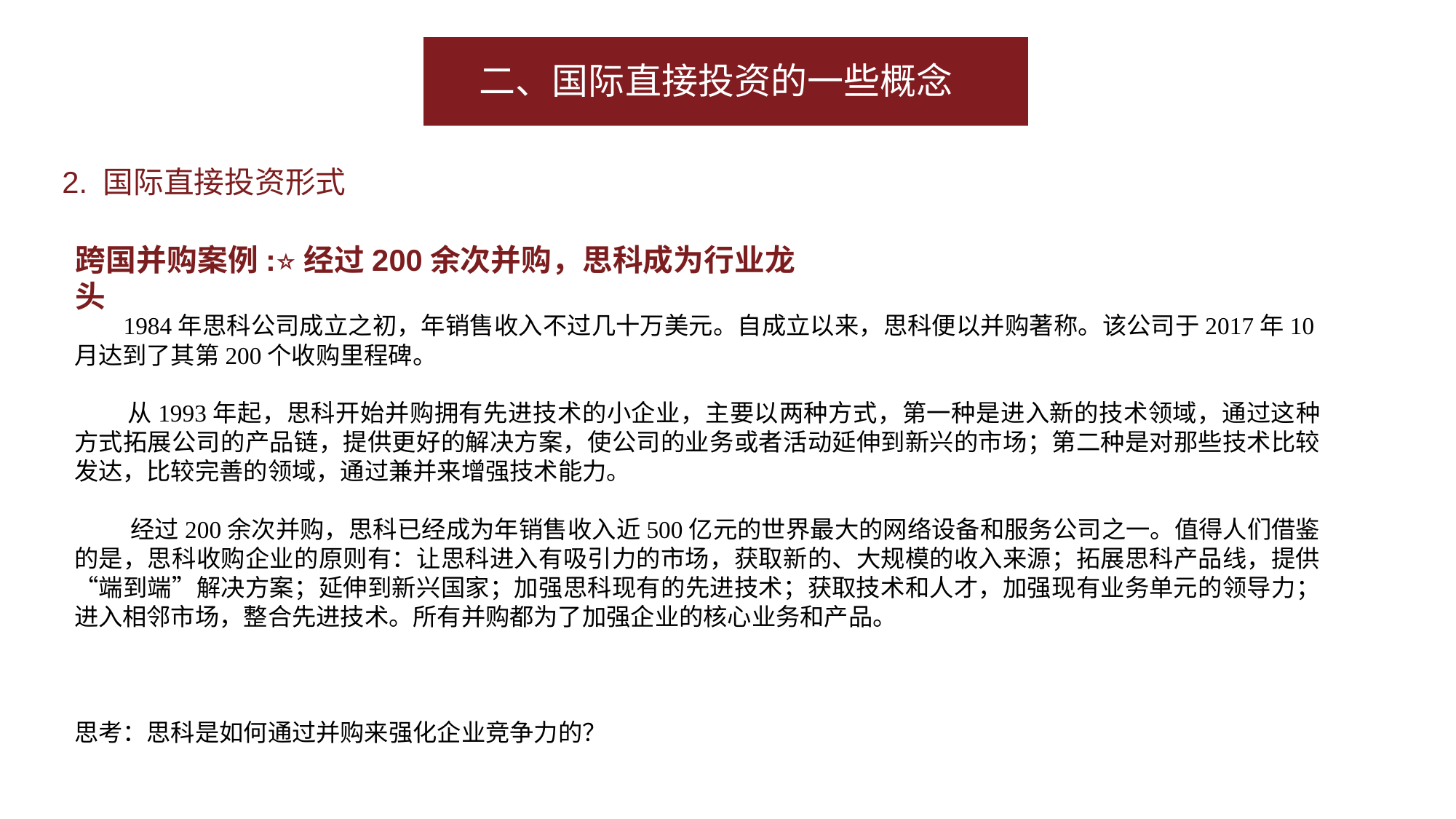

二、国际直接投资的一些概念
2. 国际直接投资形式
跨国并购案例:⭐经过200余次并购，思科成为行业龙头
        1984年思科公司成立之初，年销售收入不过几十万美元。自成立以来，思科便以并购著称。该公司于2017年10月达到了其第200个收购里程碑。

        从1993年起，思科开始并购拥有先进技术的小企业，主要以两种方式，第一种是进入新的技术领域，通过这种方式拓展公司的产品链，提供更好的解决方案，使公司的业务或者活动延伸到新兴的市场；第二种是对那些技术比较发达，比较完善的领域，通过兼并来增强技术能力。

         经过200余次并购，思科已经成为年销售收入近500亿元的世界最大的网络设备和服务公司之一。值得人们借鉴的是，思科收购企业的原则有：让思科进入有吸引力的市场，获取新的、大规模的收入来源；拓展思科产品线，提供“端到端”解决方案；延伸到新兴国家；加强思科现有的先进技术；获取技术和人才，加强现有业务单元的领导力；进入相邻市场，整合先进技术。所有并购都为了加强企业的核心业务和产品。

思考：思科是如何通过并购来强化企业竞争力的？